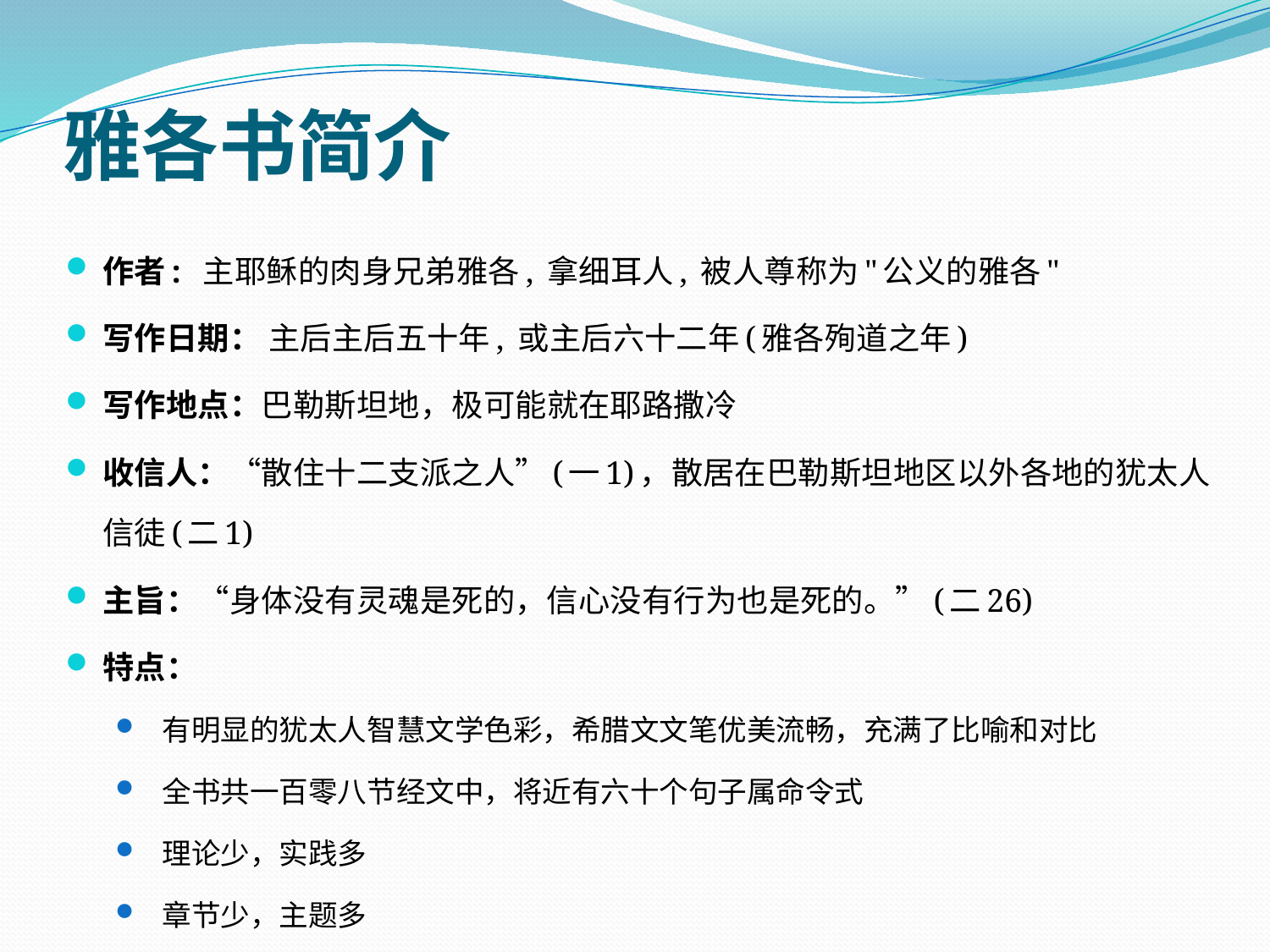

# 雅各书简介
作者:  主耶稣的肉身兄弟雅各, 拿细耳人, 被人尊称为"公义的雅各"
写作日期： 主后主后五十年, 或主后六十二年(雅各殉道之年)
写作地点：巴勒斯坦地，极可能就在耶路撒冷
收信人：“散住十二支派之人”(一1)，散居在巴勒斯坦地区以外各地的犹太人信徒(二1)
主旨：“身体没有灵魂是死的，信心没有行为也是死的。”(二26)
特点：
有明显的犹太人智慧文学色彩，希腊文文笔优美流畅，充满了比喻和对比
全书共一百零八节经文中，将近有六十个句子属命令式
理论少，实践多
章节少，主题多